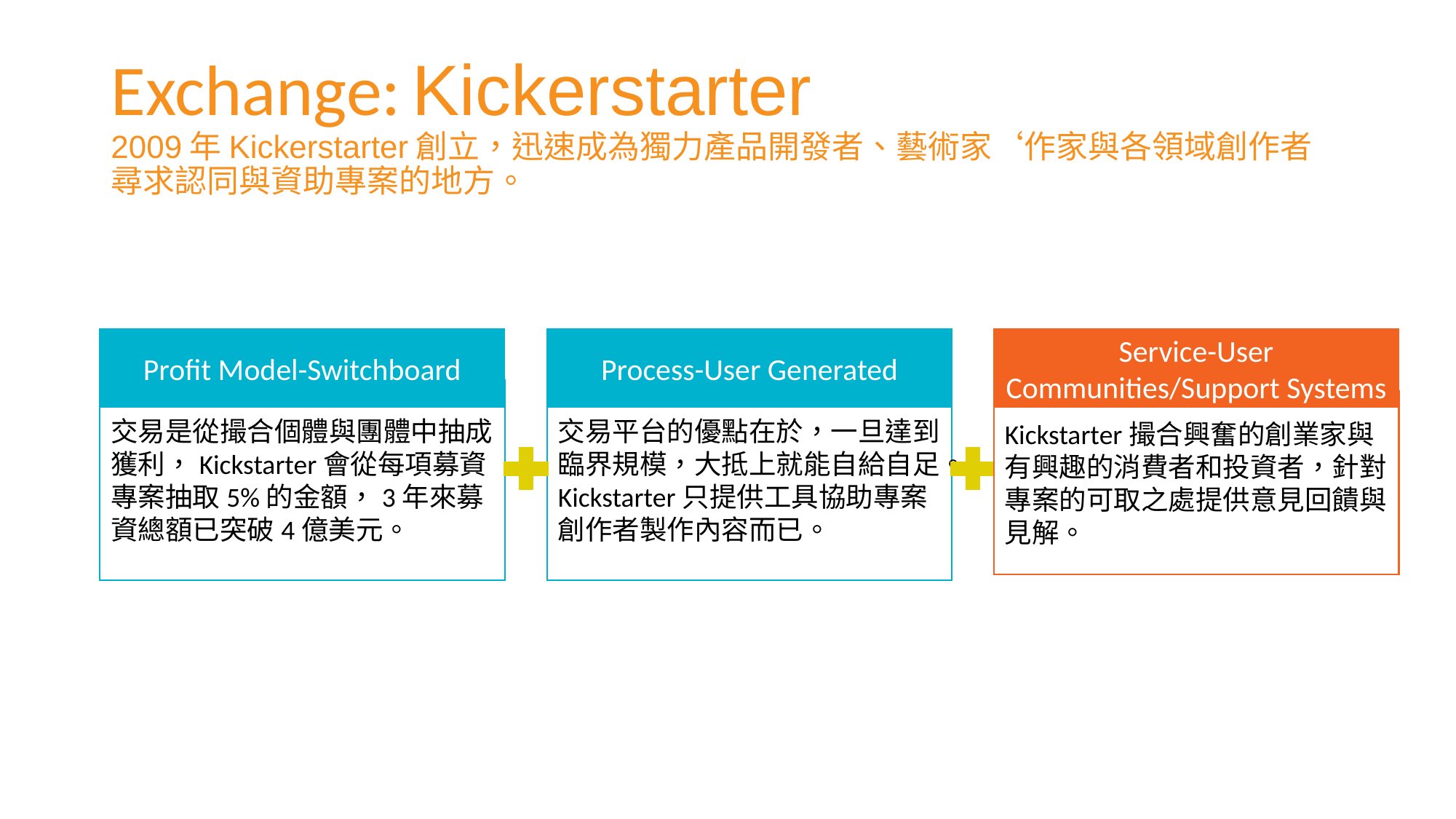

# Exchange: Kickerstarter 2009年Kickerstarter創立，迅速成為獨力產品開發者、藝術家‘作家與各領域創作者尋求認同與資助專案的地方。
Profit Model-Switchboard
Process-User Generated
Service-User Communities/Support Systems
交易是從撮合個體與團體中抽成獲利，Kickstarter會從每項募資專案抽取5%的金額，3年來募資總額已突破4億美元。
交易平台的優點在於，一旦達到臨界規模，大抵上就能自給自足。Kickstarter只提供工具協助專案創作者製作內容而已。
Kickstarter撮合興奮的創業家與有興趣的消費者和投資者，針對專案的可取之處提供意見回饋與見解。